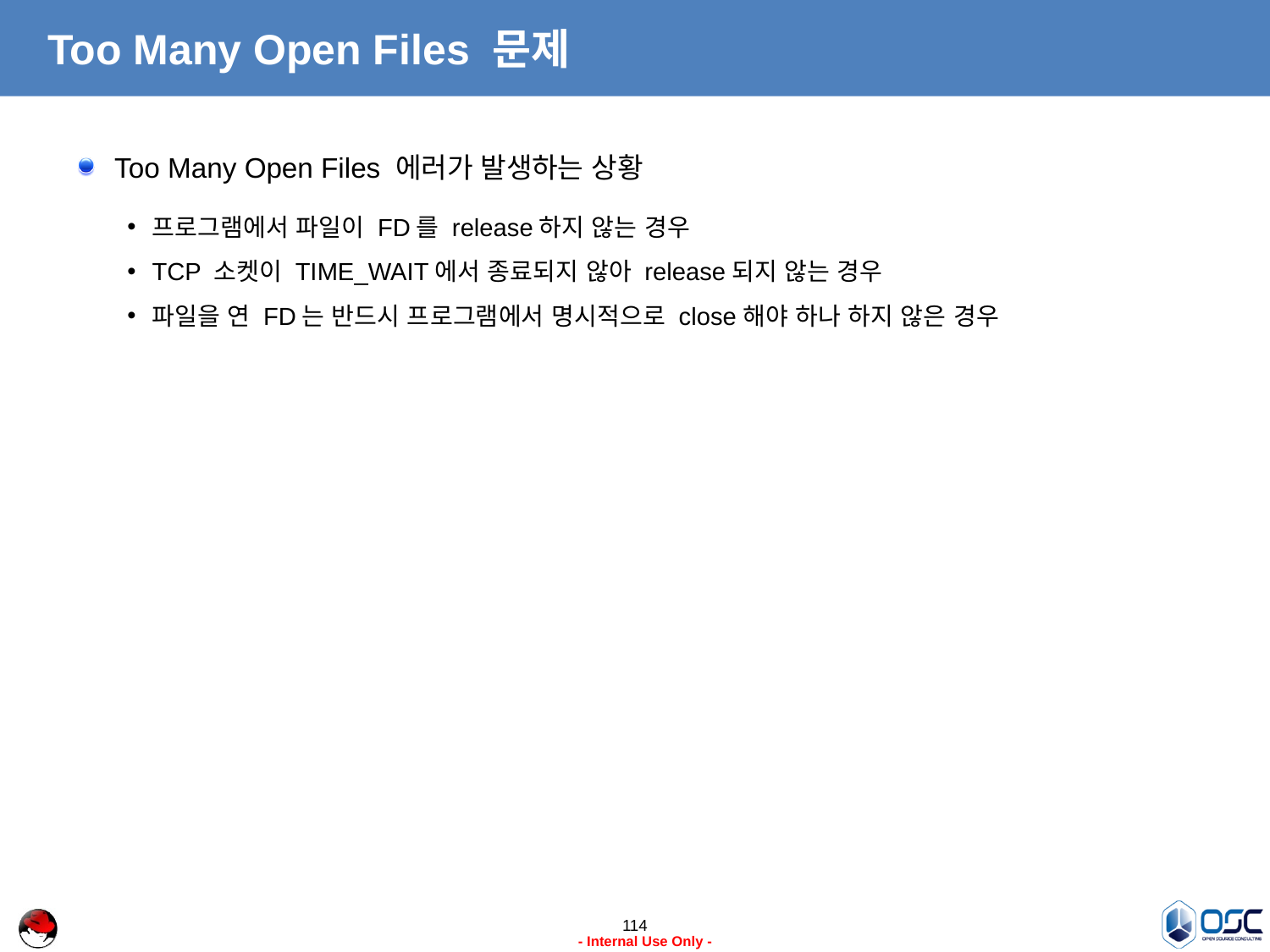

# Too Many Open Files 문제
Too Many Open Files 에러가 발생하는 상황
프로그램에서 파일이 FD를 release하지 않는 경우
TCP 소켓이 TIME_WAIT에서 종료되지 않아 release되지 않는 경우
파일을 연 FD는 반드시 프로그램에서 명시적으로 close해야 하나 하지 않은 경우